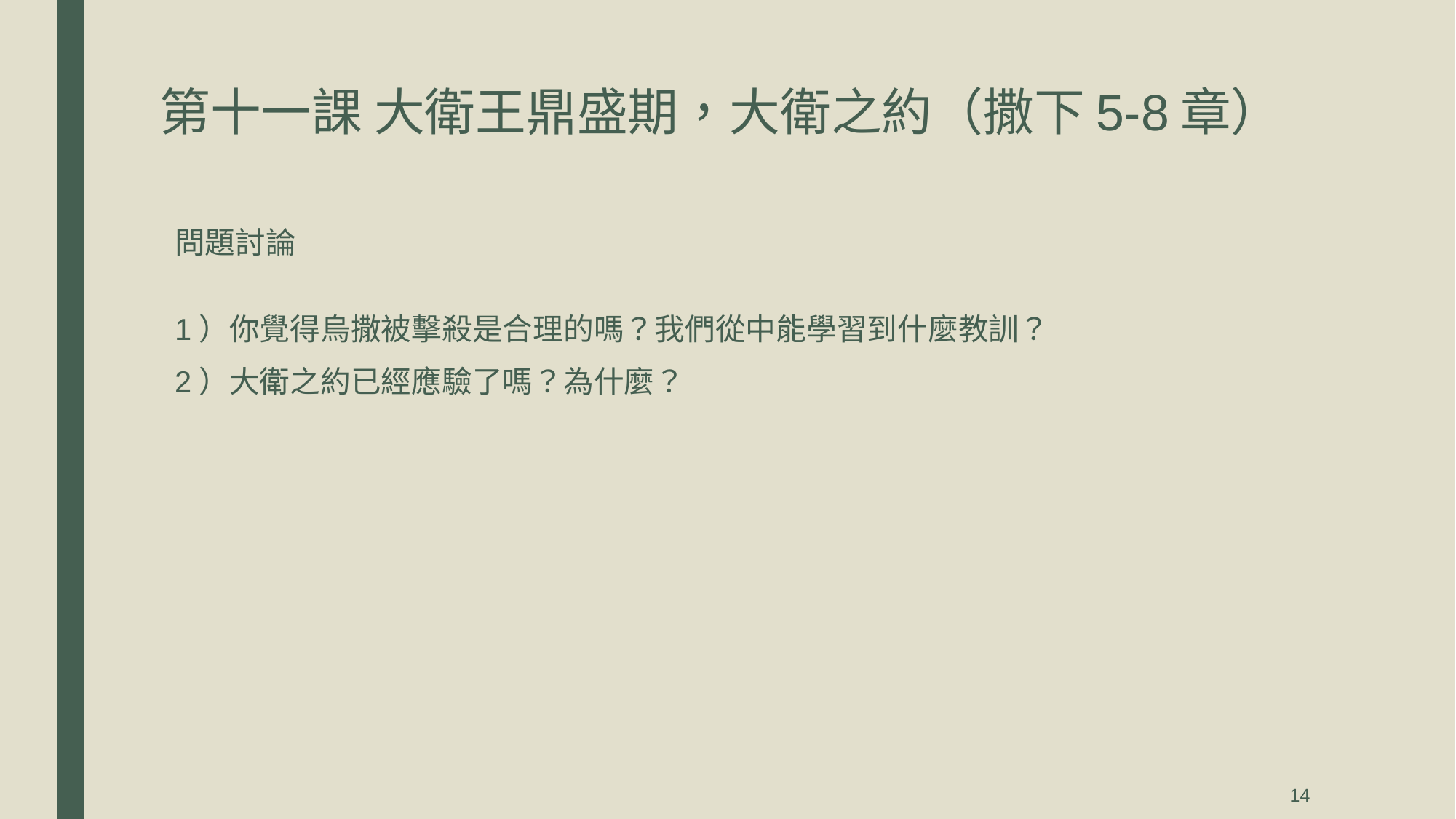

第十一課 大衛王鼎盛期，大衛之約（撒下5-8章）
問題討論
1）你覺得烏撒被擊殺是合理的嗎？我們從中能學習到什麼教訓？
2）大衛之約已經應驗了嗎？為什麼？

14